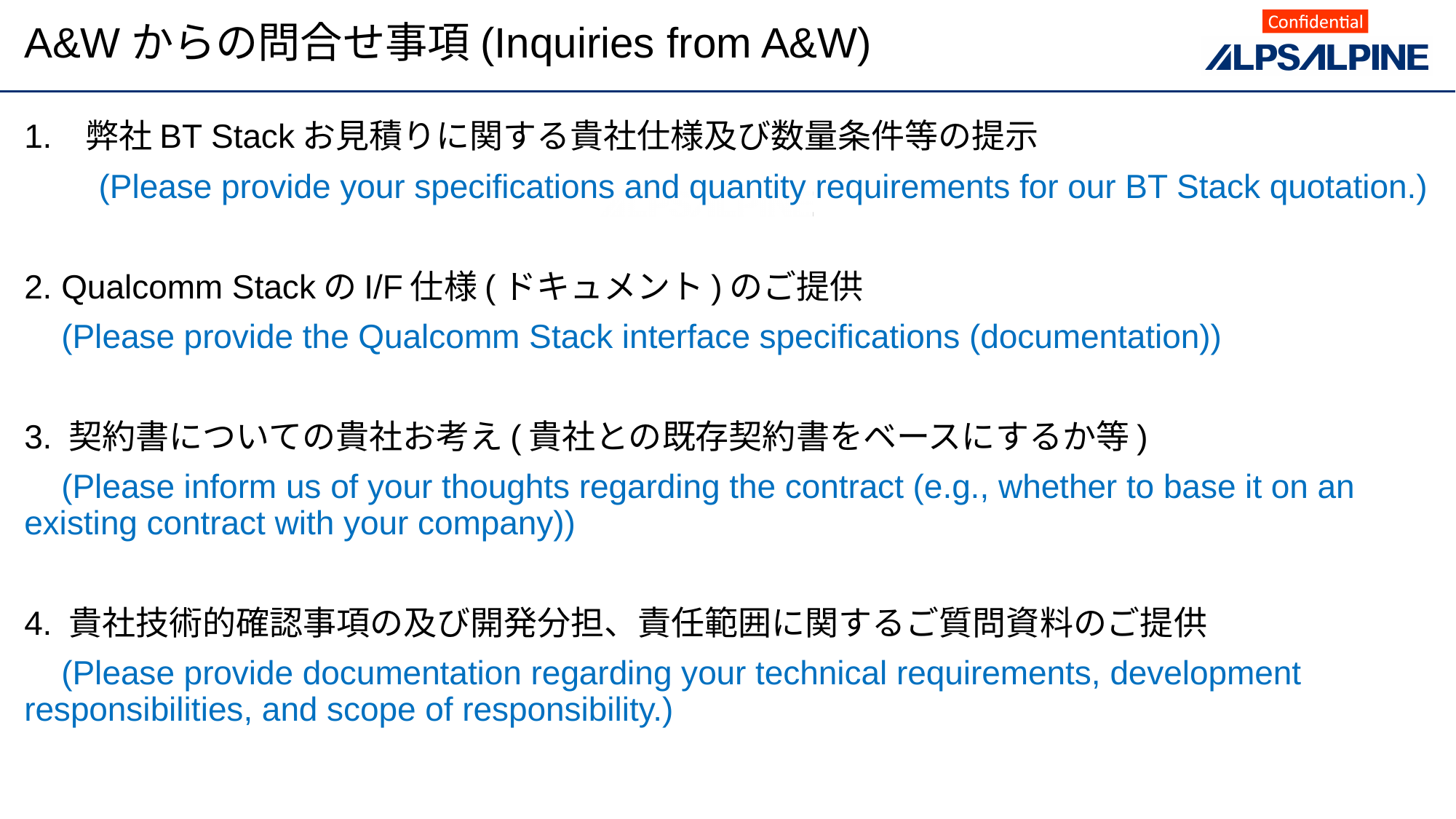

# A&Wからの問合せ事項(Inquiries from A&W)
弊社BT Stackお見積りに関する貴社仕様及び数量条件等の提示
　　(Please provide your specifications and quantity requirements for our BT Stack quotation.)

2. Qualcomm StackのI/F仕様(ドキュメント)のご提供
    (Please provide the Qualcomm Stack interface specifications (documentation))

3. 契約書についての貴社お考え(貴社との既存契約書をベースにするか等)
    (Please inform us of your thoughts regarding the contract (e.g., whether to base it on an existing contract with your company))

4. 貴社技術的確認事項の及び開発分担、責任範囲に関するご質問資料のご提供
    (Please provide documentation regarding your technical requirements, development responsibilities, and scope of responsibility.)